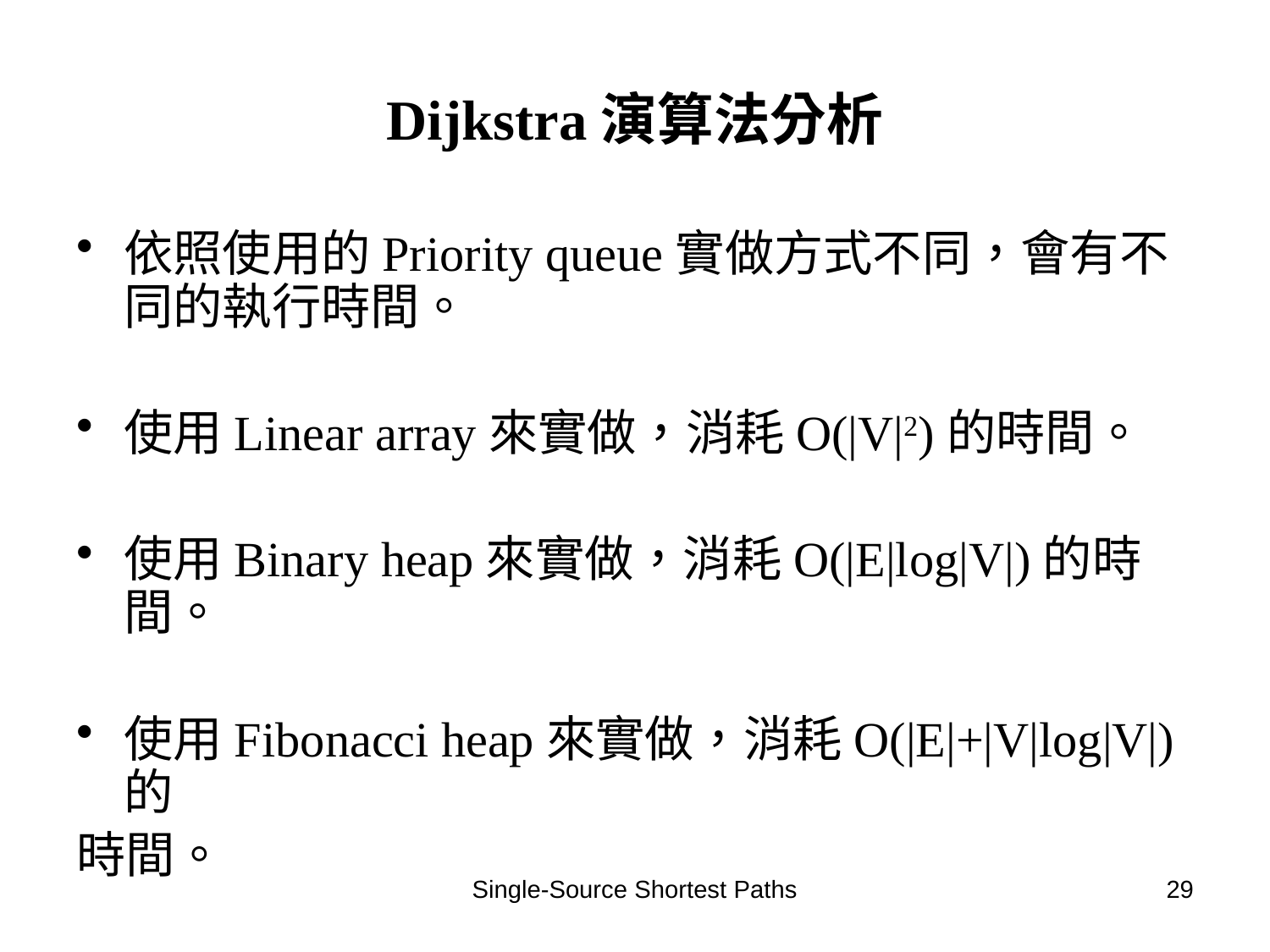

# Dijkstra演算法分析
依照使用的Priority queue實做方式不同，會有不同的執行時間。

使用Linear array來實做，消耗O(|V|2)的時間。

使用Binary heap來實做，消耗O(|E|log|V|)的時間。

使用Fibonacci heap來實做，消耗O(|E|+|V|log|V|)的
時間。
Single-Source Shortest Paths
29